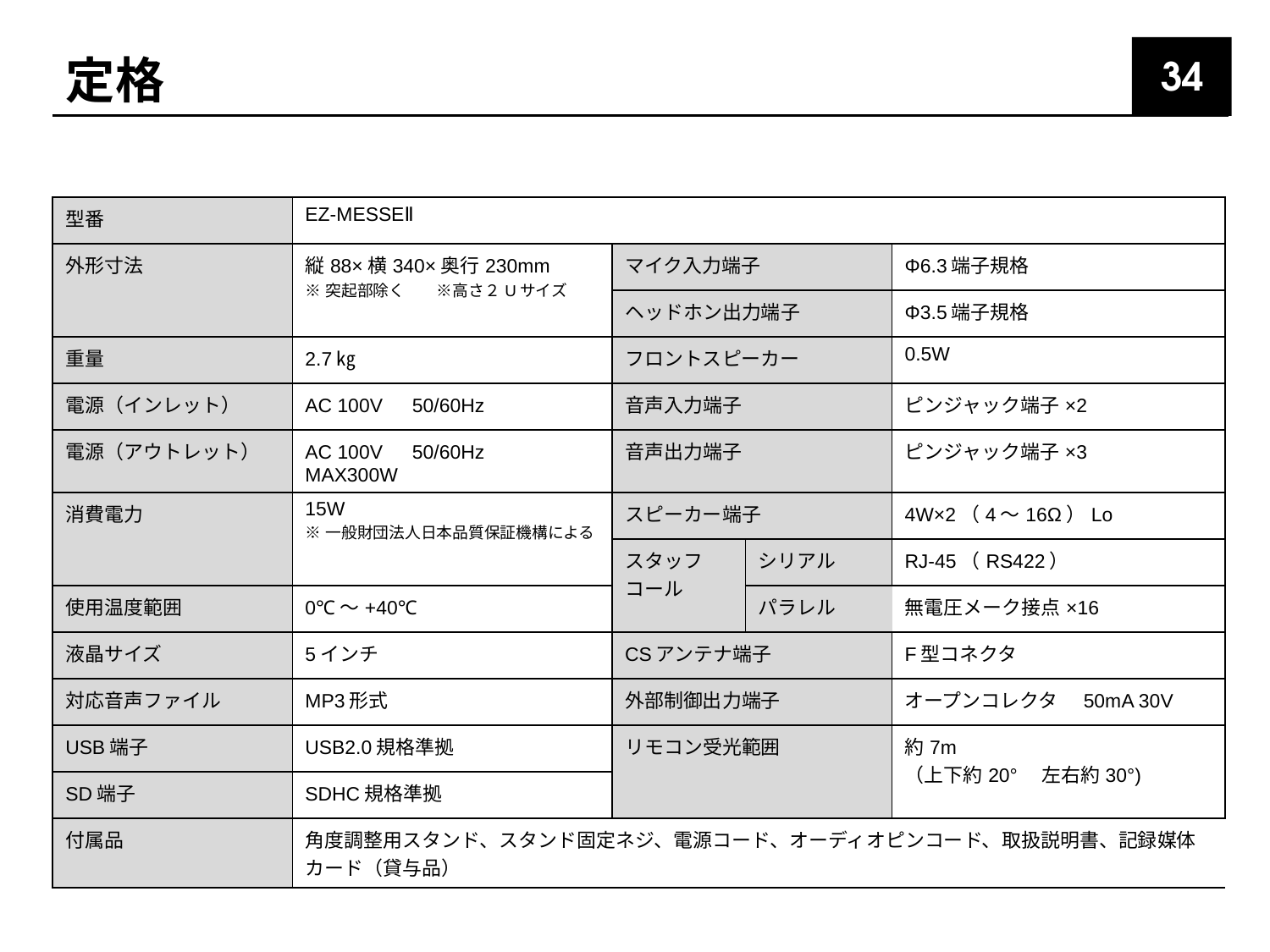

定格
34
| 型番 | EZ-MESSEⅡ |  |  |  |
| --- | --- | --- | --- | --- |
| 外形寸法 | 縦88×横340×奥行230mm ※突起部除く　　※高さ２Uサイズ | マイク入力端子 |  | Φ6.3端子規格 |
|  |  | ヘッドホン出力端子 |  | Φ3.5端子規格 |
| 重量 | 2.7㎏ | フロントスピーカー |  | 0.5W |
| 電源（インレット） | AC 100V　50/60Hz | 音声入力端子 |  | ピンジャック端子×2 |
| 電源（アウトレット） | AC 100V　50/60Hz　MAX300W | 音声出力端子 |  | ピンジャック端子×3 |
| 消費電力 | 15W ※一般財団法人日本品質保証機構による | スピーカー端子 |  | 4W×2（4～16Ω）Lo |
|  |  | スタッフコール | シリアル | RJ-45（RS422） |
| 使用温度範囲 | 0℃～+40℃ |  | パラレル | 無電圧メーク接点×16 |
| 液晶サイズ | 5インチ | CSアンテナ端子 |  | F型コネクタ |
| 対応音声ファイル | MP3形式 | 外部制御出力端子 |  | オープンコレクタ　50mA 30V |
| USB端子 | USB2.0規格準拠 | リモコン受光範囲 |  | 約7m （上下約20°　左右約30°) |
| SD端子 | SDHC規格準拠 |  |  |  |
| 付属品 | 角度調整用スタンド、スタンド固定ネジ、電源コード、オーディオピンコード、取扱説明書、記録媒体カード（貸与品） |  |  |  |